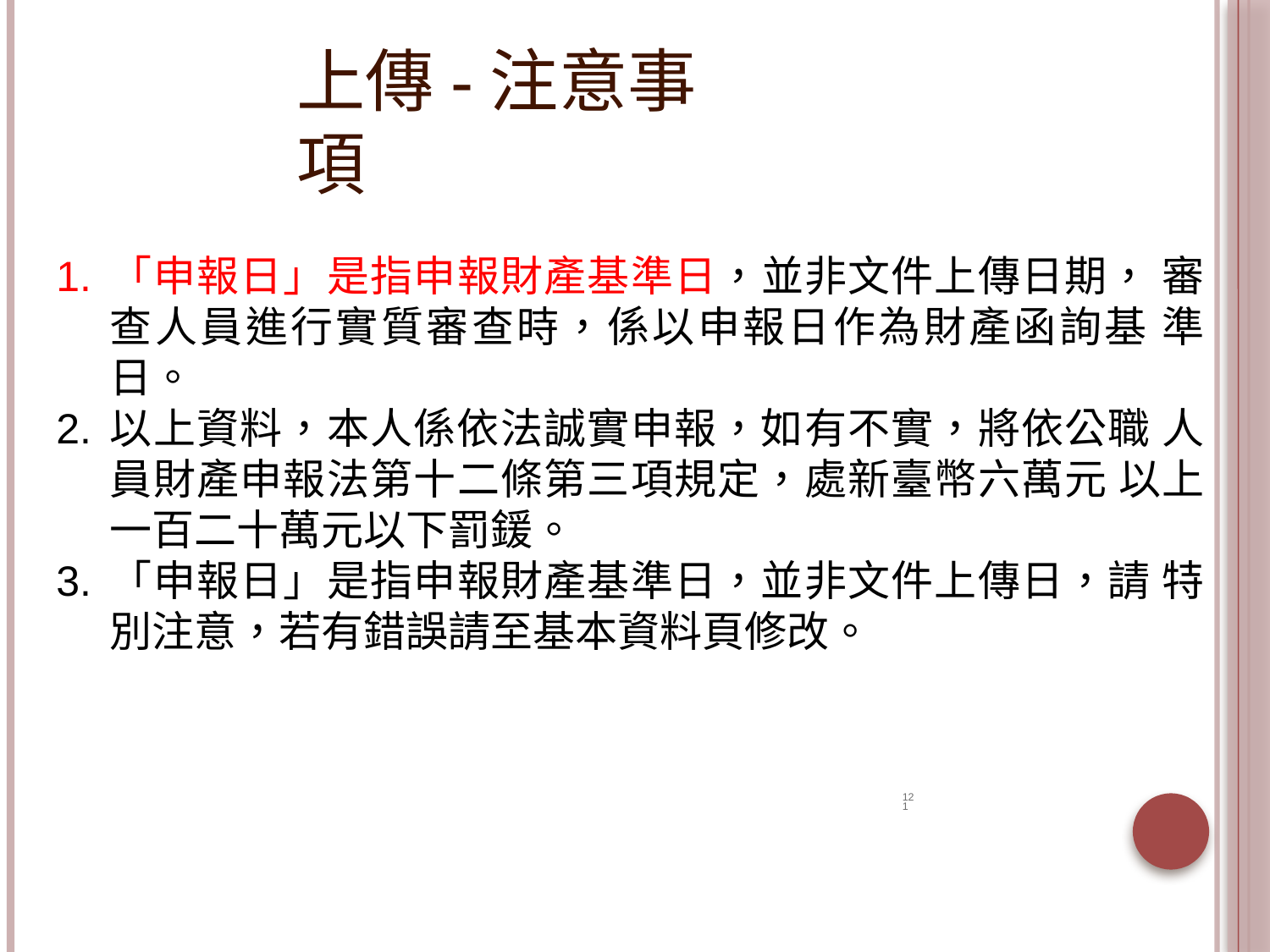

# 上傳-注意事項
「申報日」是指申報財產基準日，並非文件上傳日期， 審查人員進行實質審查時，係以申報日作為財產函詢基 準日。
以上資料，本人係依法誠實申報，如有不實，將依公職 人員財產申報法第十二條第三項規定，處新臺幣六萬元 以上一百二十萬元以下罰鍰。
「申報日」是指申報財產基準日，並非文件上傳日，請 特別注意，若有錯誤請至基本資料頁修改。
121